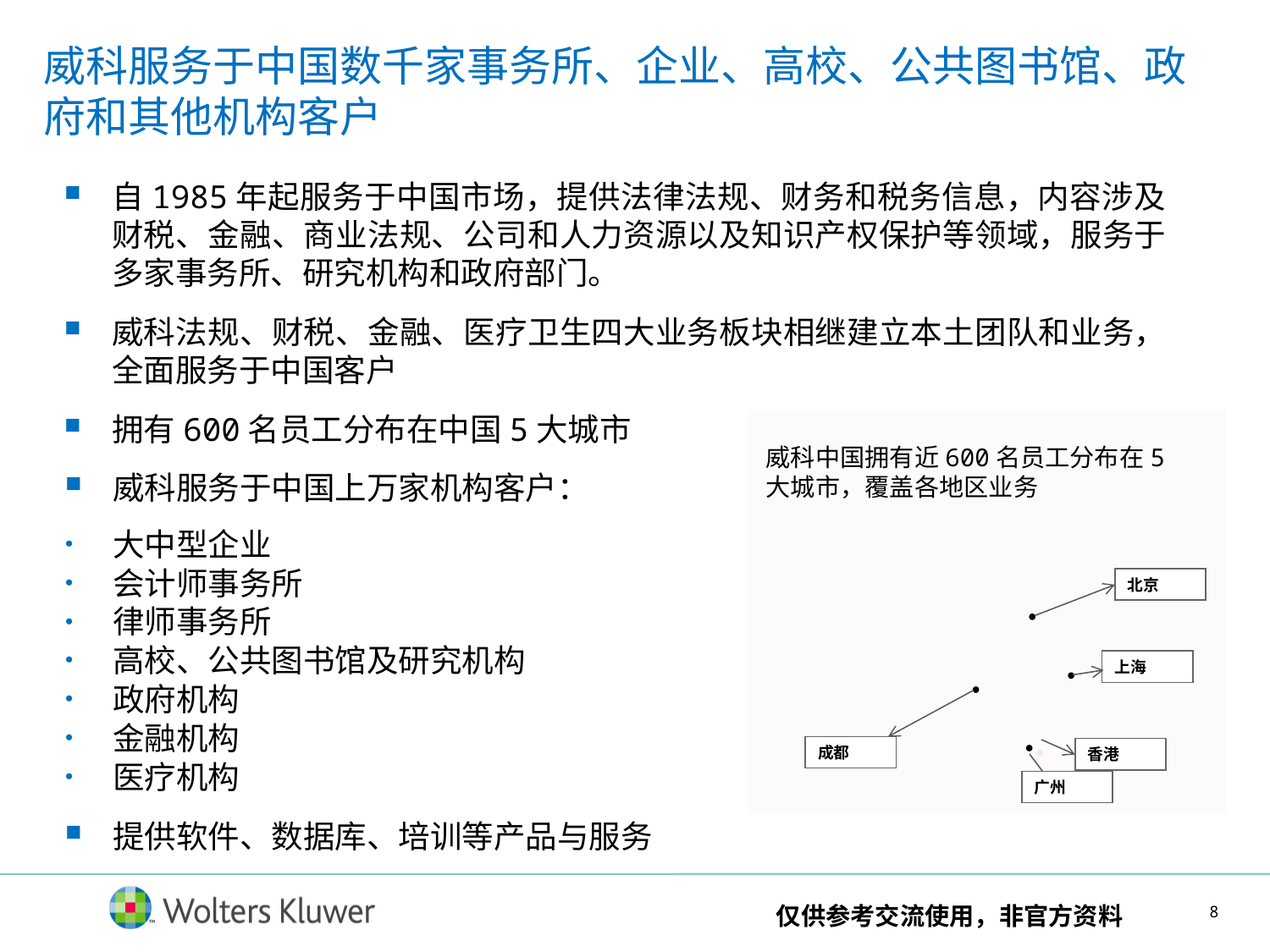

威科服务于中国数千家事务所、企业、高校、公共图书馆、政府和其他机构客户
自1985年起服务于中国市场，提供法律法规、财务和税务信息，内容涉及财税、金融、商业法规、公司和人力资源以及知识产权保护等领域，服务于多家事务所、研究机构和政府部门。
威科法规、财税、金融、医疗卫生四大业务板块相继建立本土团队和业务，全面服务于中国客户
拥有600名员工分布在中国5大城市

威科中国拥有近600名员工分布在5大城市，覆盖各地区业务

北京

上海

成都
香港

威科服务于中国上万家机构客户：
大中型企业
会计师事务所
律师事务所
高校、公共图书馆及研究机构
政府机构
金融机构
医疗机构
提供软件、数据库、培训等产品与服务
广州
仅供参考交流使用，非官方资料
8